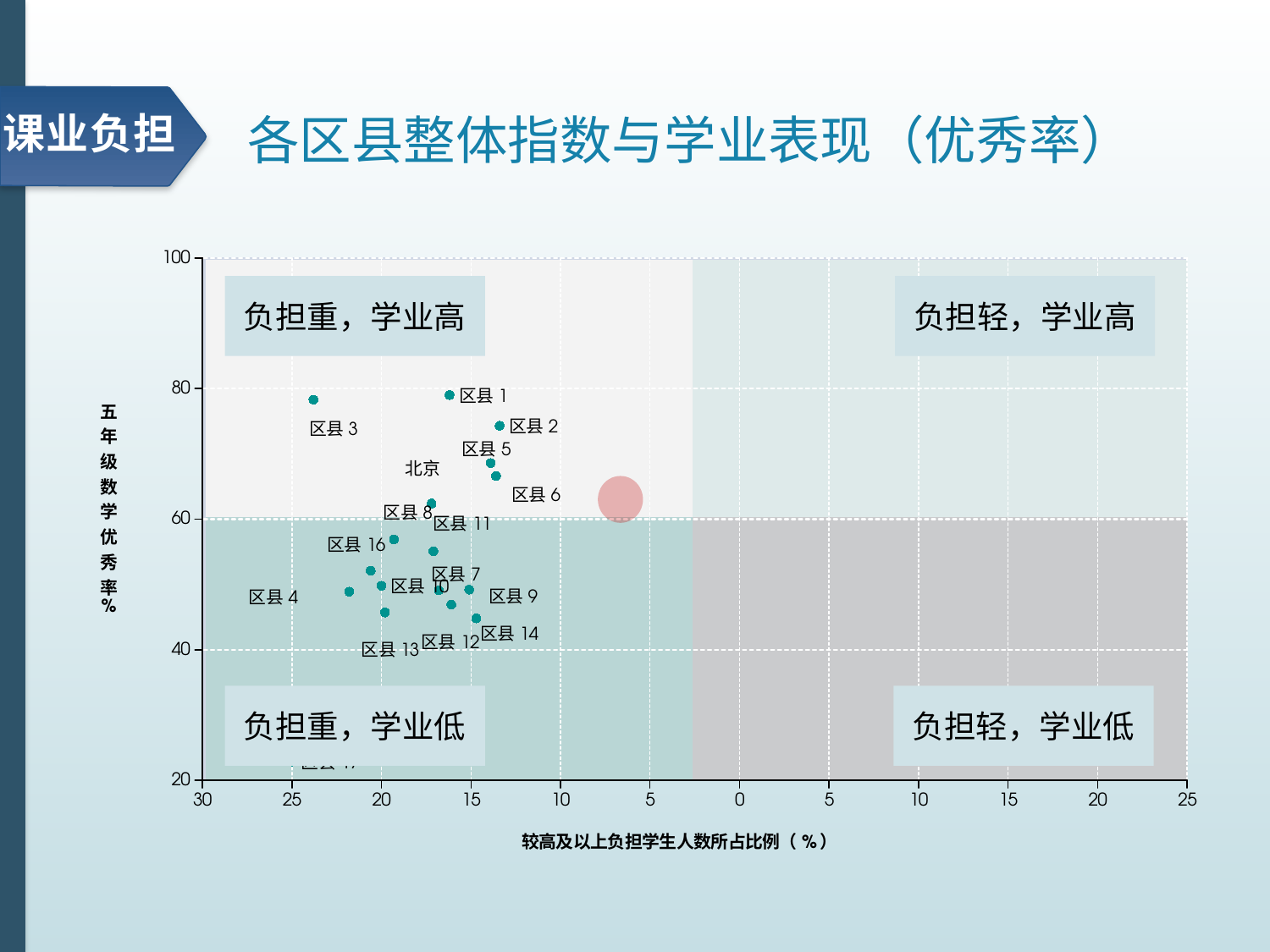

课业负担
各区县整体指数与学业表现（优秀率）

### Chart

| Category |  |  |  |  |  |  |  |  |  |  |  |  |  |  |  |  |  |  |  |  |  |
|---|---|---|---|---|---|---|---|---|---|---|---|---|---|---|---|---|---|---|---|---|---|
负担重，学业高
负担轻，学业高

负担重，学业低
负担轻，学业低